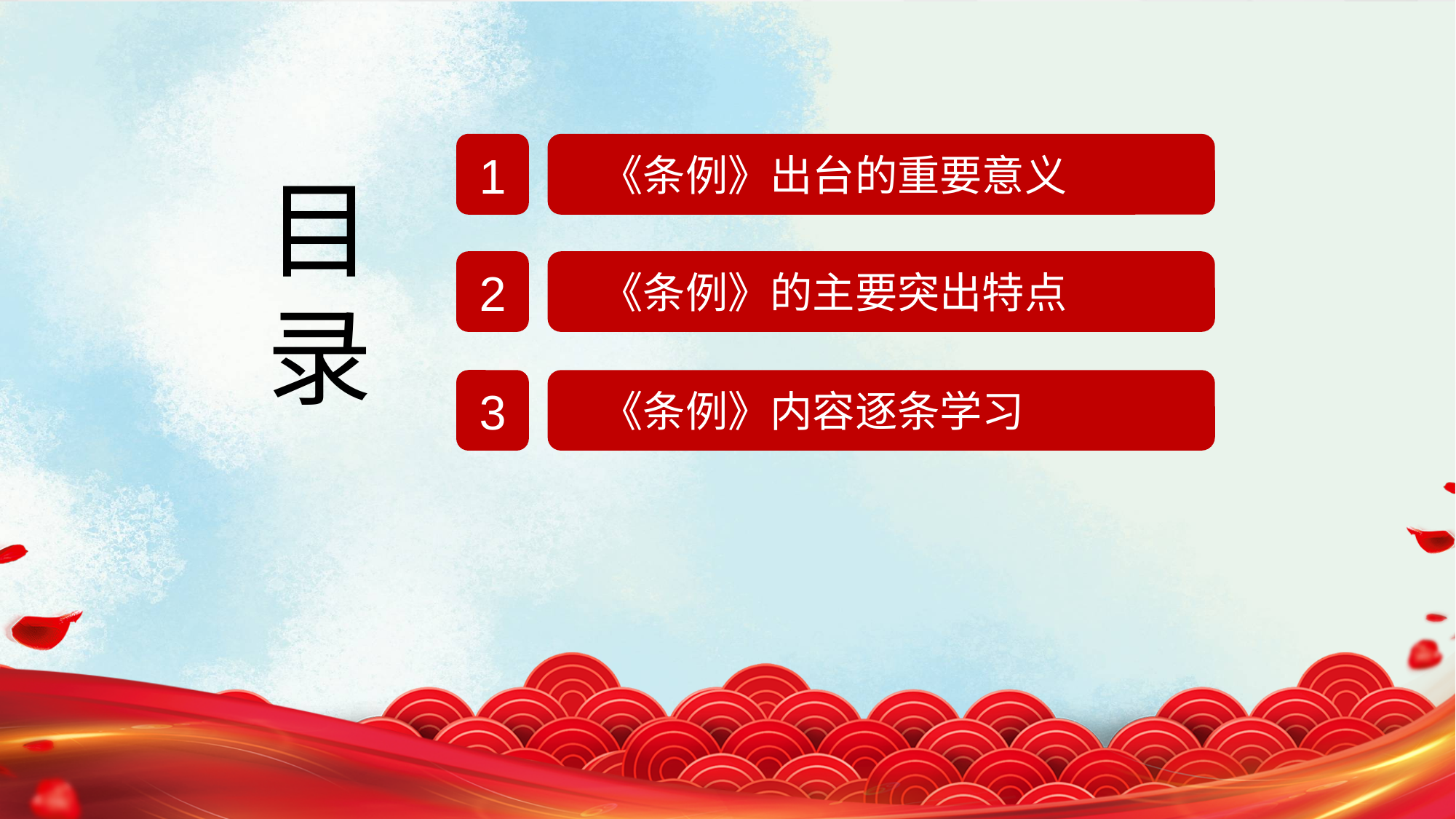

1
   《条例》出台的重要意义
目
录
2
   《条例》的主要突出特点
3
   《条例》内容逐条学习